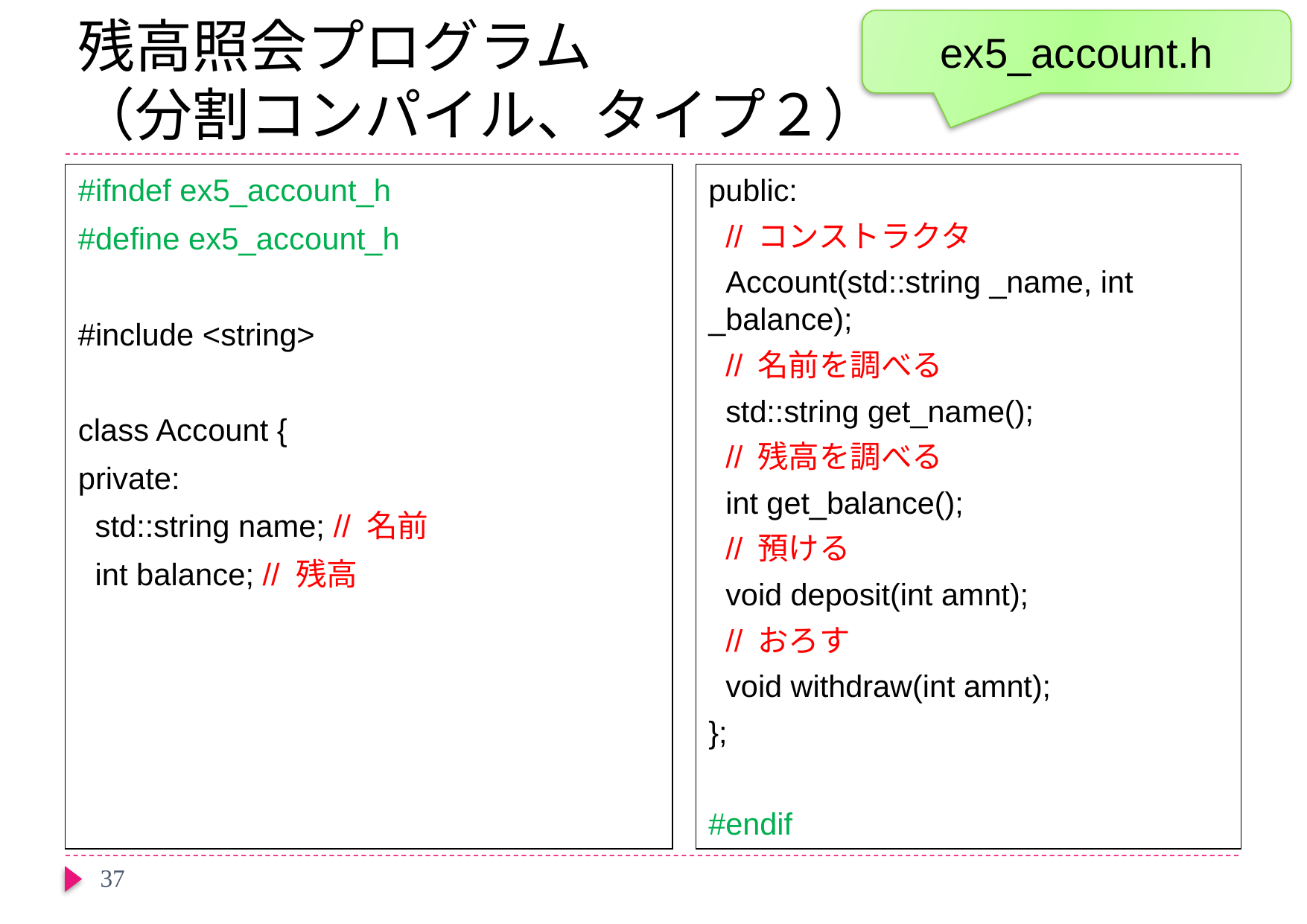

ex5_account.h
# 残高照会プログラム （分割コンパイル、タイプ２）
#ifndef ex5_account_h
#define ex5_account_h

#include <string>

class Account {
private:
  std::string name; // 名前
  int balance; // 残高

public:
  // コンストラクタ
  Account(std::string _name, int _balance);
  // 名前を調べる
  std::string get_name();
  // 残高を調べる
  int get_balance();
  // 預ける
  void deposit(int amnt);
  // おろす
  void withdraw(int amnt);
};

#endif
37